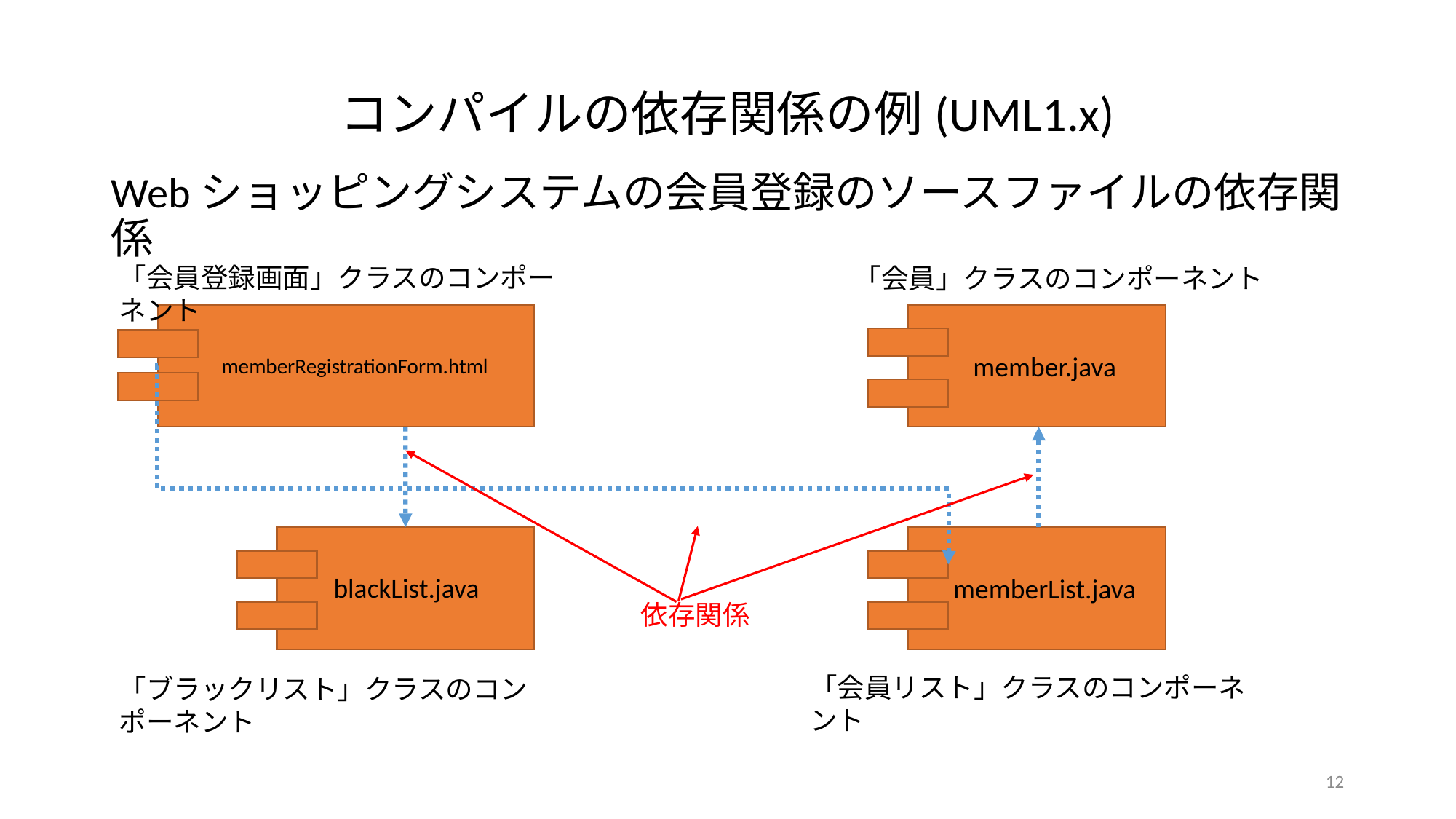

# コンパイルの依存関係の例(UML1.x)
Webショッピングシステムの会員登録のソースファイルの依存関係
「会員登録画面」クラスのコンポーネント
「会員」クラスのコンポーネント

member.java
memberRegistrationForm.html

blackList.java
memberList.java
依存関係

「会員リスト」クラスのコンポーネント
「ブラックリスト」クラスのコンポーネント
12